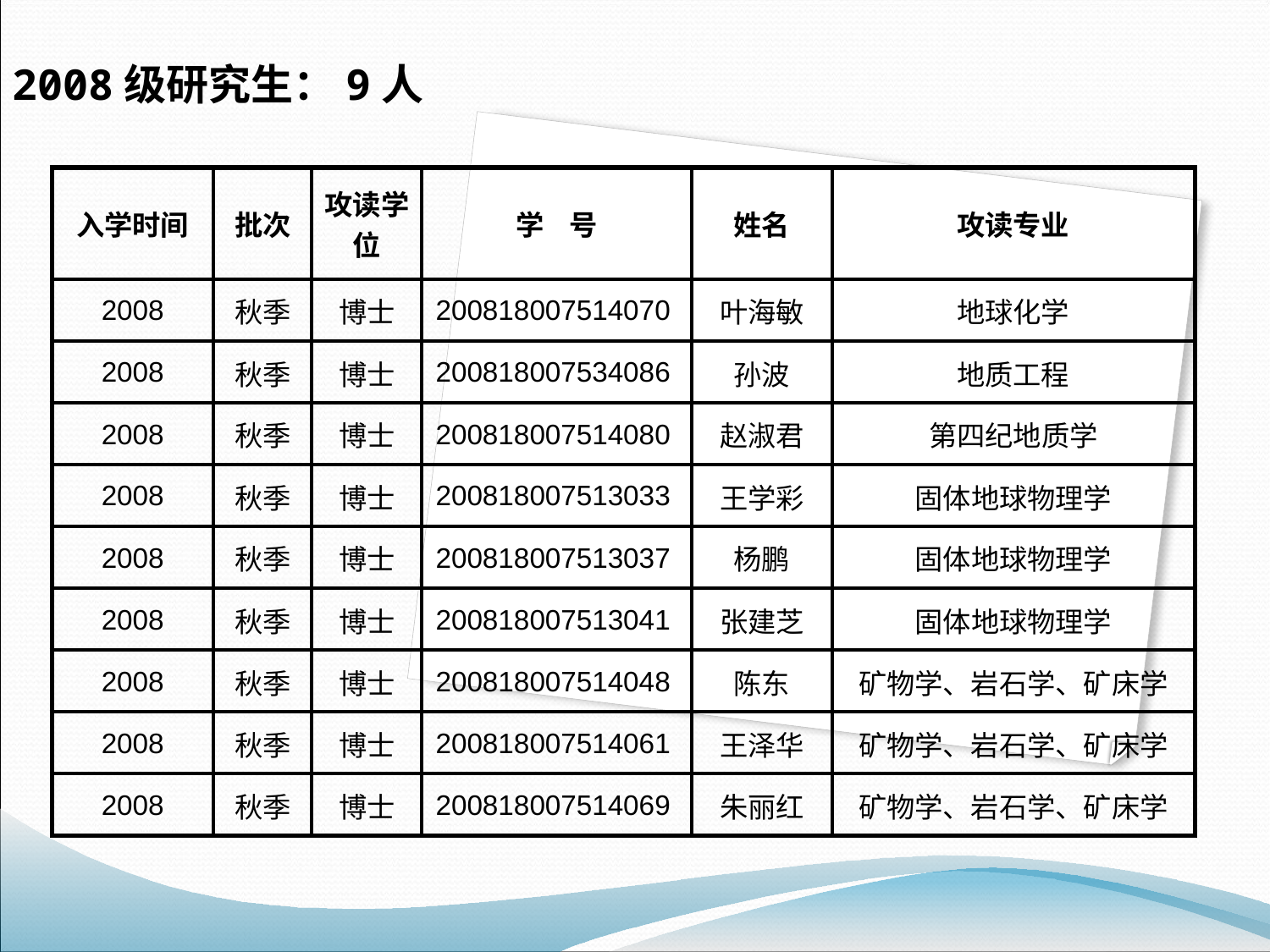

2008级研究生：9人
| 入学时间 | 批次 | 攻读学位 | 学 号 | 姓名 | 攻读专业 |
| --- | --- | --- | --- | --- | --- |
| 2008 | 秋季 | 博士 | 200818007514070 | 叶海敏 | 地球化学 |
| 2008 | 秋季 | 博士 | 200818007534086 | 孙波 | 地质工程 |
| 2008 | 秋季 | 博士 | 200818007514080 | 赵淑君 | 第四纪地质学 |
| 2008 | 秋季 | 博士 | 200818007513033 | 王学彩 | 固体地球物理学 |
| 2008 | 秋季 | 博士 | 200818007513037 | 杨鹏 | 固体地球物理学 |
| 2008 | 秋季 | 博士 | 200818007513041 | 张建芝 | 固体地球物理学 |
| 2008 | 秋季 | 博士 | 200818007514048 | 陈东 | 矿物学、岩石学、矿床学 |
| 2008 | 秋季 | 博士 | 200818007514061 | 王泽华 | 矿物学、岩石学、矿床学 |
| 2008 | 秋季 | 博士 | 200818007514069 | 朱丽红 | 矿物学、岩石学、矿床学 |